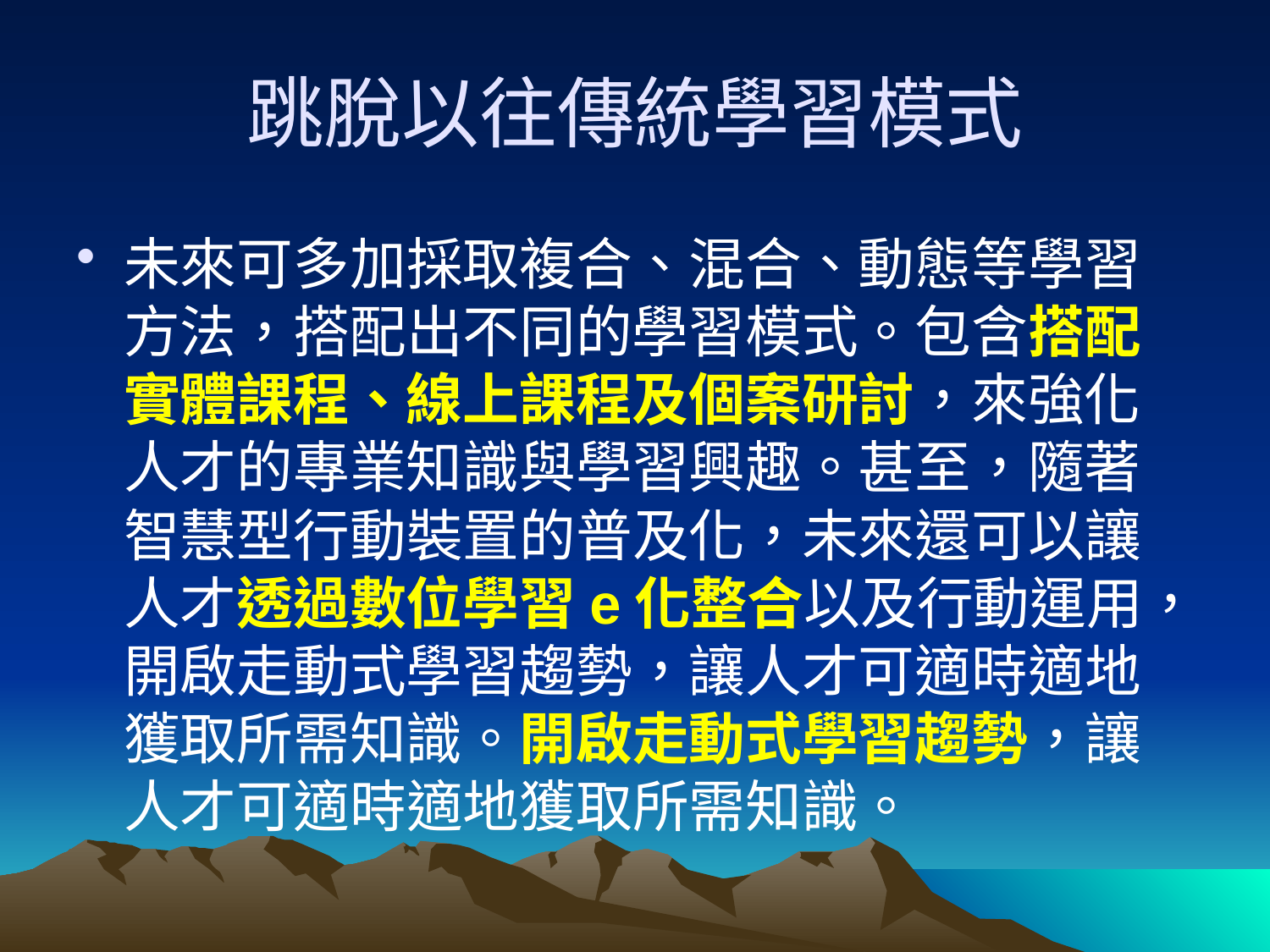

# 跳脫以往傳統學習模式
未來可多加採取複合、混合、動態等學習方法，搭配出不同的學習模式。包含搭配實體課程、線上課程及個案研討，來強化人才的專業知識與學習興趣。甚至，隨著智慧型行動裝置的普及化，未來還可以讓人才透過數位學習e化整合以及行動運用，開啟走動式學習趨勢，讓人才可適時適地獲取所需知識。開啟走動式學習趨勢，讓人才可適時適地獲取所需知識。